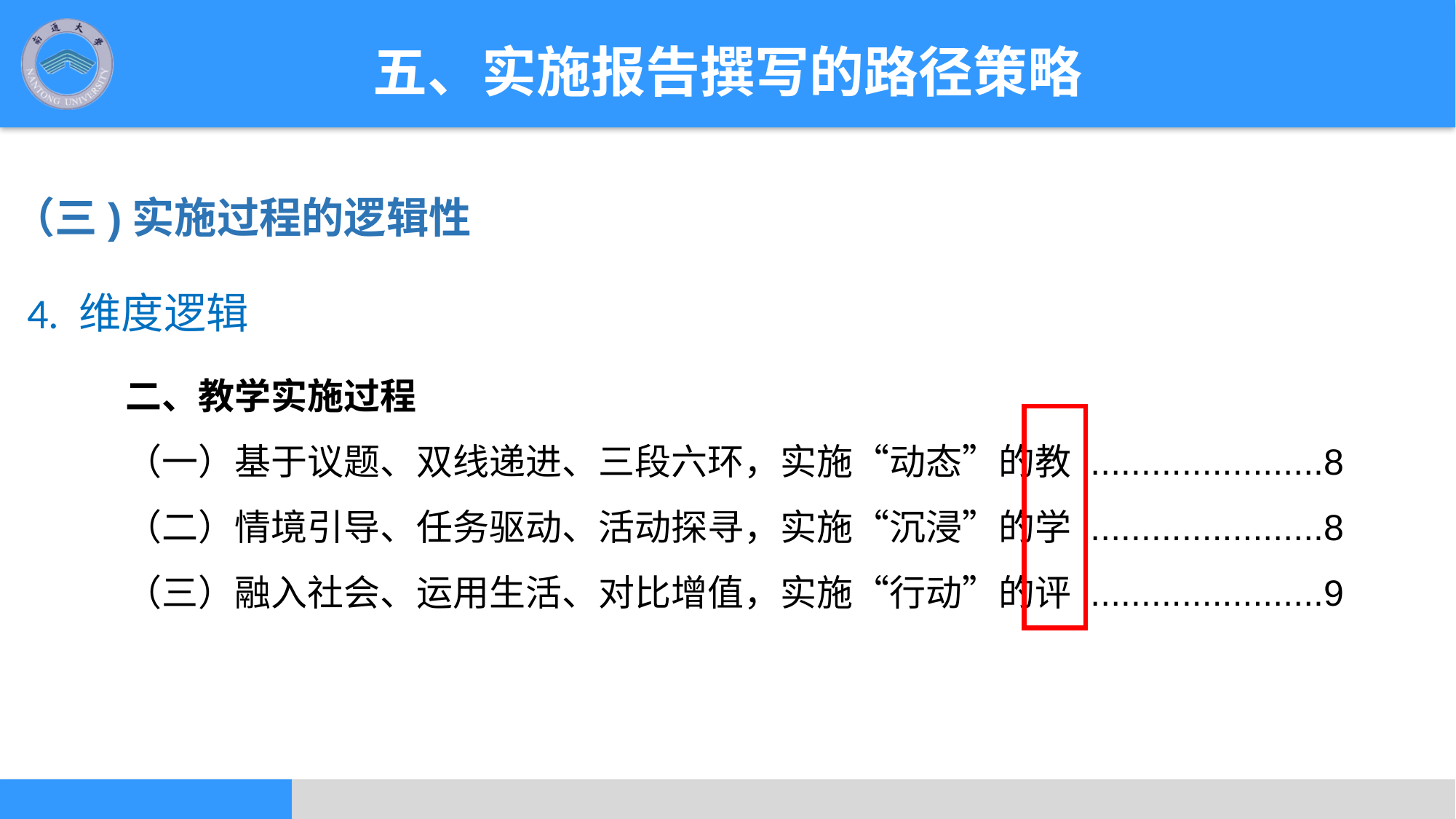

五、实施报告撰写的路径策略
（三)实施过程的逻辑性
4. 维度逻辑
二、教学实施过程
（一）基于议题、双线递进、三段六环，实施“动态”的教........................8
（二）情境引导、任务驱动、活动探寻，实施“沉浸”的学........................8
（三）融入社会、运用生活、对比增值，实施“行动”的评........................9